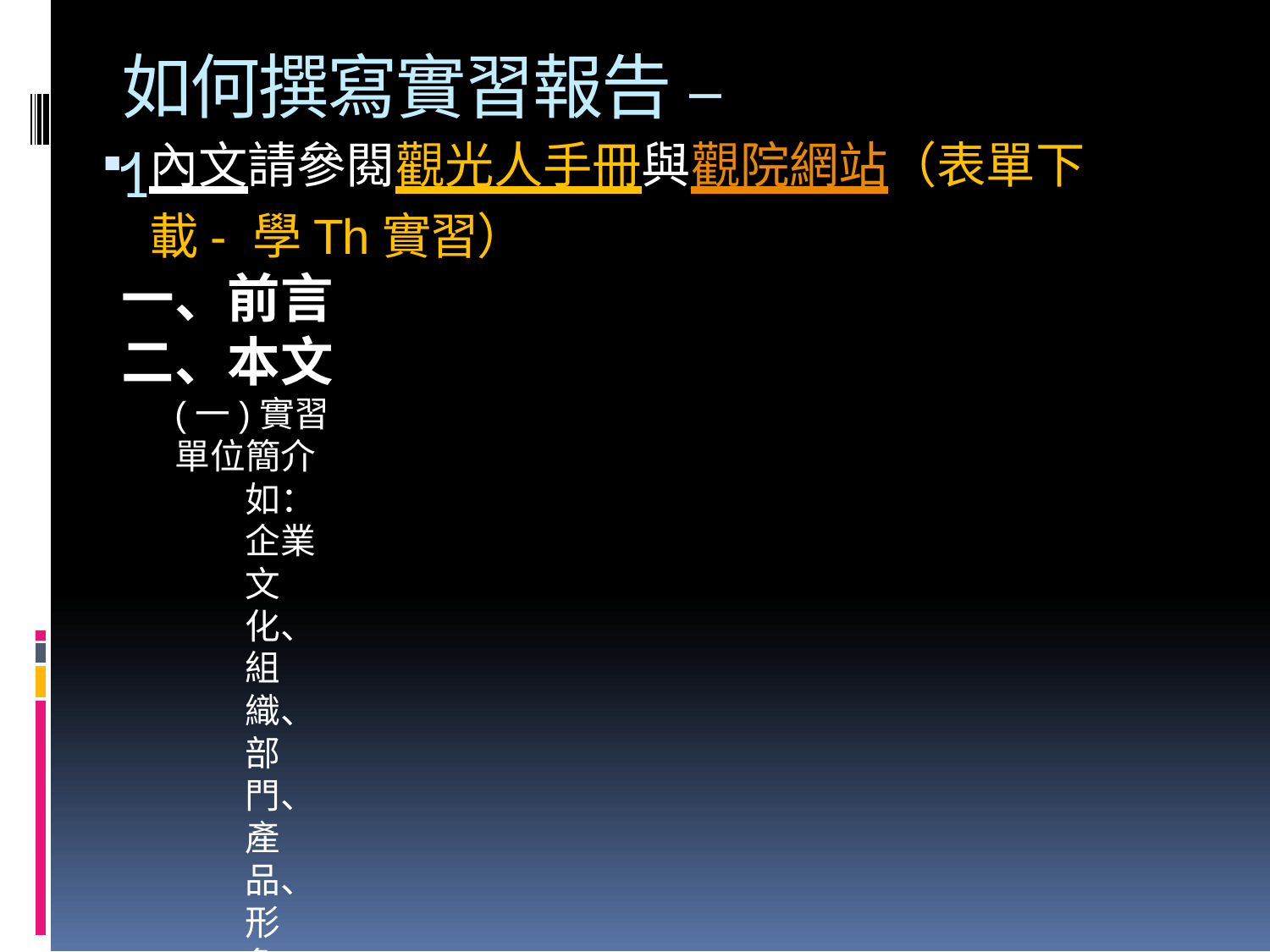

# 如何撰寫實習報告-1
內文請參閱觀光人手冊與觀院網站（表單下載- 學Th實習）
⼀、前⾔ 二、本文
(⼀)實習單位簡介
如：企業文化、組織、部門、產品、形象.....等。
(二)作業流程（實習單位作業流程概述）及實習工作內容（本身工 作內容，如：工作準備、服務流程.....等。）
三、心得及建議事項
(⼀)實習心得  (二)建議事項
如：對實習單位制度建議、對未來實習同學實習前應有的認知 及態度建議、對本院實習制度建議…等。
四、附件
工作服勤照片10張以上，請彩印。
（公司規定不得拍照者請單位主管出具證明）